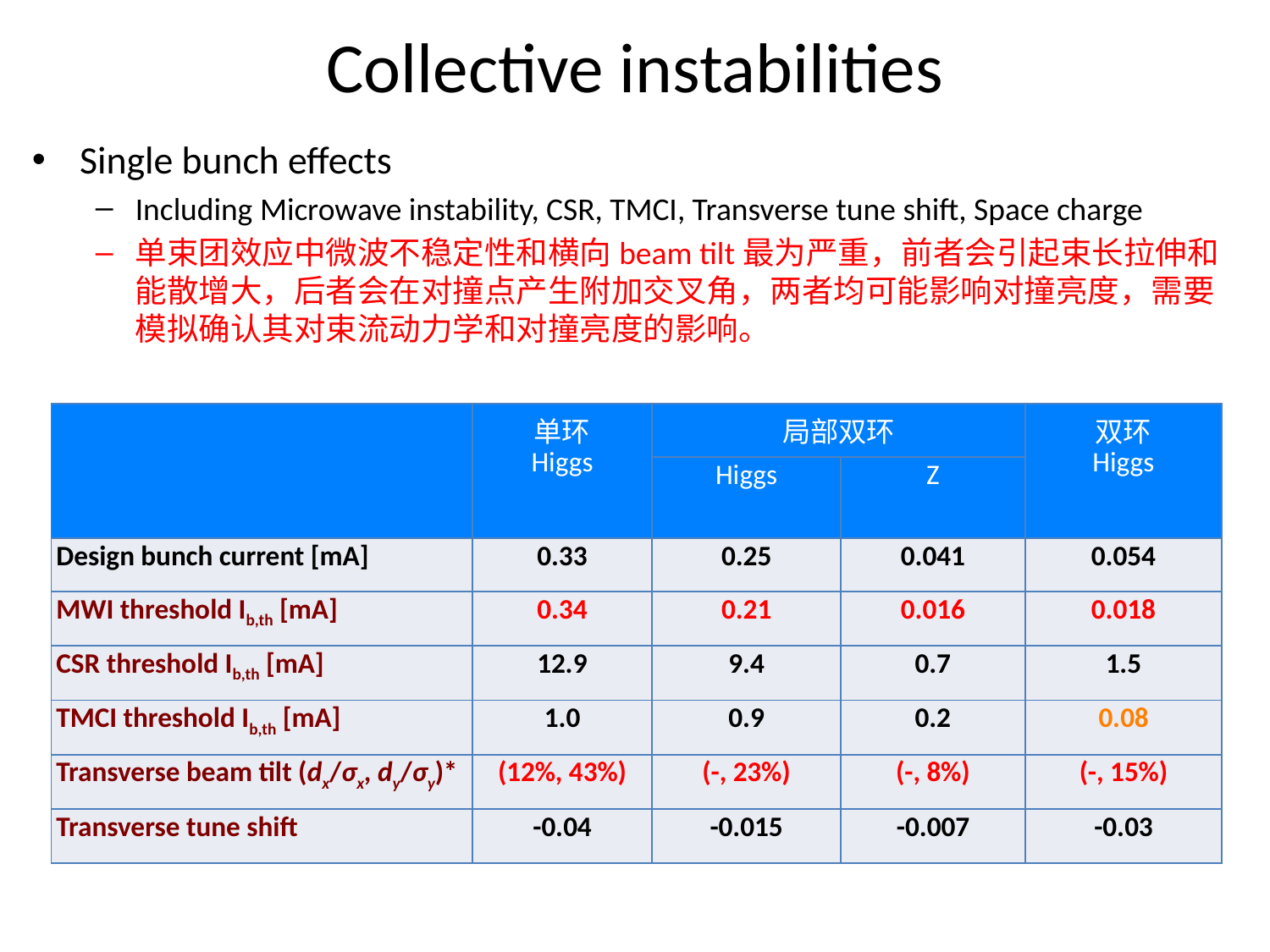

# Collective instabilities
Single bunch effects
Including Microwave instability, CSR, TMCI, Transverse tune shift, Space charge
单束团效应中微波不稳定性和横向beam tilt最为严重，前者会引起束长拉伸和能散增大，后者会在对撞点产生附加交叉角，两者均可能影响对撞亮度，需要模拟确认其对束流动力学和对撞亮度的影响。

|  | 单环 Higgs | 局部双环 |  | 双环 Higgs |
| --- | --- | --- | --- | --- |
|  |  | Higgs | Z |  |
| Design bunch current [mA] | 0.33 | 0.25 | 0.041 | 0.054 |
| MWI threshold Ib,th [mA] | 0.34 | 0.21 | 0.016 | 0.018 |
| CSR threshold Ib,th [mA] | 12.9 | 9.4 | 0.7 | 1.5 |
| TMCI threshold Ib,th [mA] | 1.0 | 0.9 | 0.2 | 0.08 |
| Transverse beam tilt (dx/σx, dy/σy)\* | (12%, 43%) | (-, 23%) | (-, 8%) | (-, 15%) |
| Transverse tune shift | -0.04 | -0.015 | -0.007 | -0.03 |